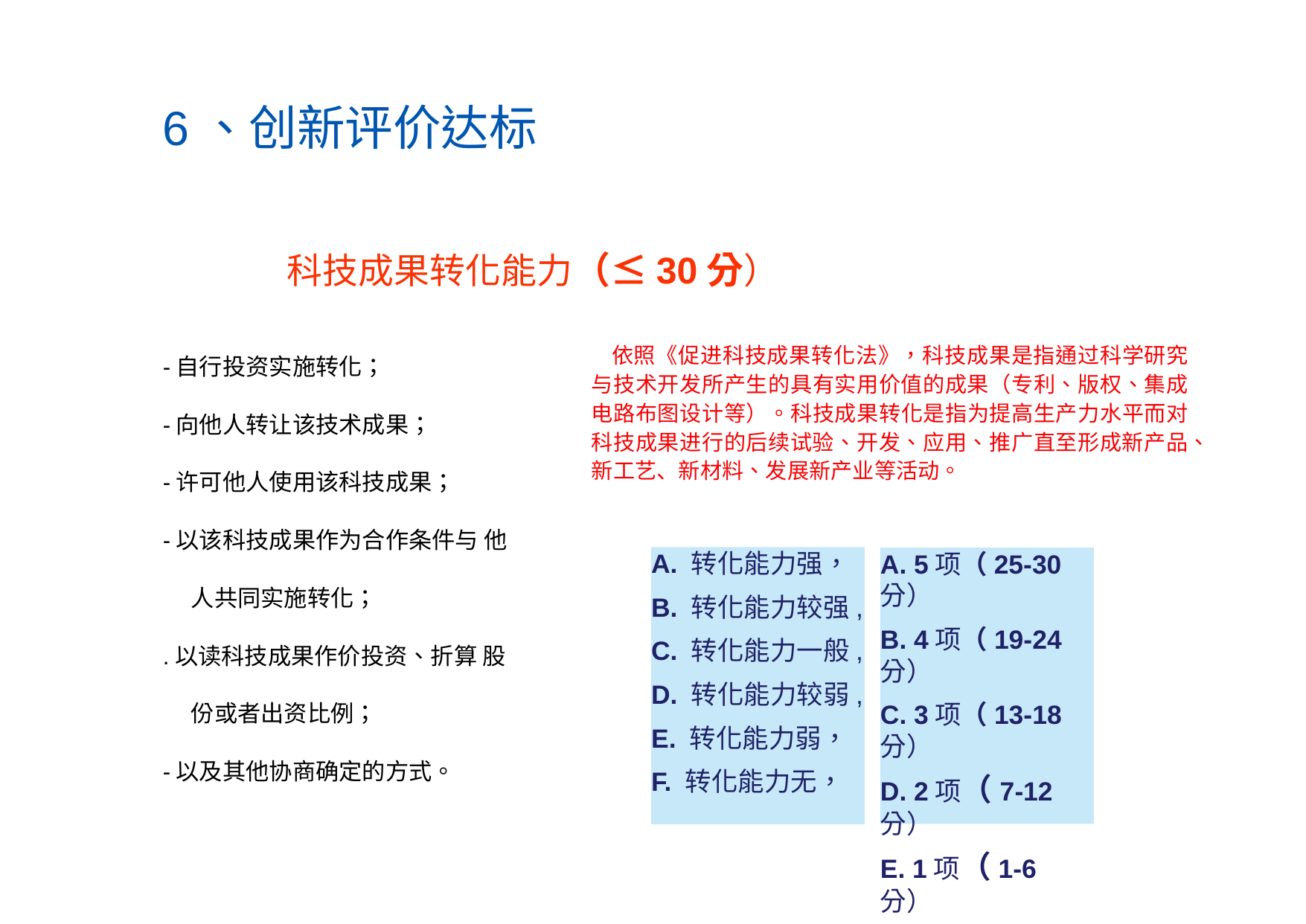

6、创新评价达标
科技成果转化能力（≤30分）
-自行投资实施转化；
-向他人转让该技术成果；
-许可他人使用该科技成果；
-以该科技成果作为合作条件与 他人共同实施转化；
.以读科技成果作价投资、折算 股份或者出资比例；
-以及其他协商确定的方式。
依照《促进科技成果转化法》，科技成果是指通过科学研究与技术开发所产生的具有实用价值的成果（专利、版权、集成电路布图设计等）。科技成果转化是指为提高生产力水平而对科技成果进行的后续试验、开发、应用、推广直至形成新产品、新工艺、新材料、发展新产业等活动。
A. 转化能力强，
B. 转化能力较强,
C. 转化能力一般,
D. 转化能力较弱,
E. 转化能力弱，
F. 转化能力无，
A. 5项（25-30分）
B. 4项（19-24分）
C. 3项（13-18分）
D. 2项（7-12分）
E. 1项（1-6分）
F. 0项（0分）